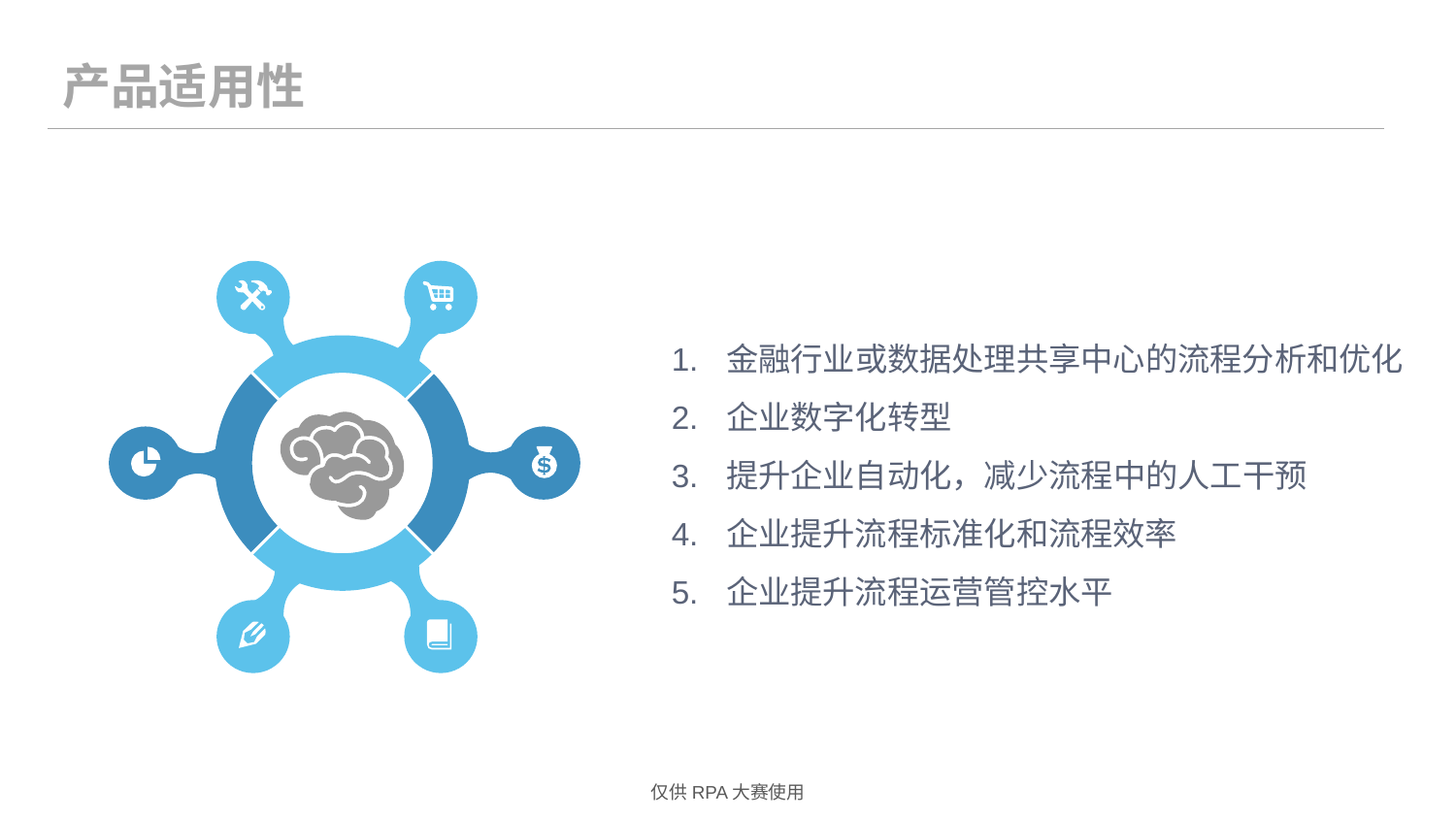

产品适用性

金融行业或数据处理共享中心的流程分析和优化
企业数字化转型
提升企业自动化，减少流程中的人工干预
企业提升流程标准化和流程效率
企业提升流程运营管控水平